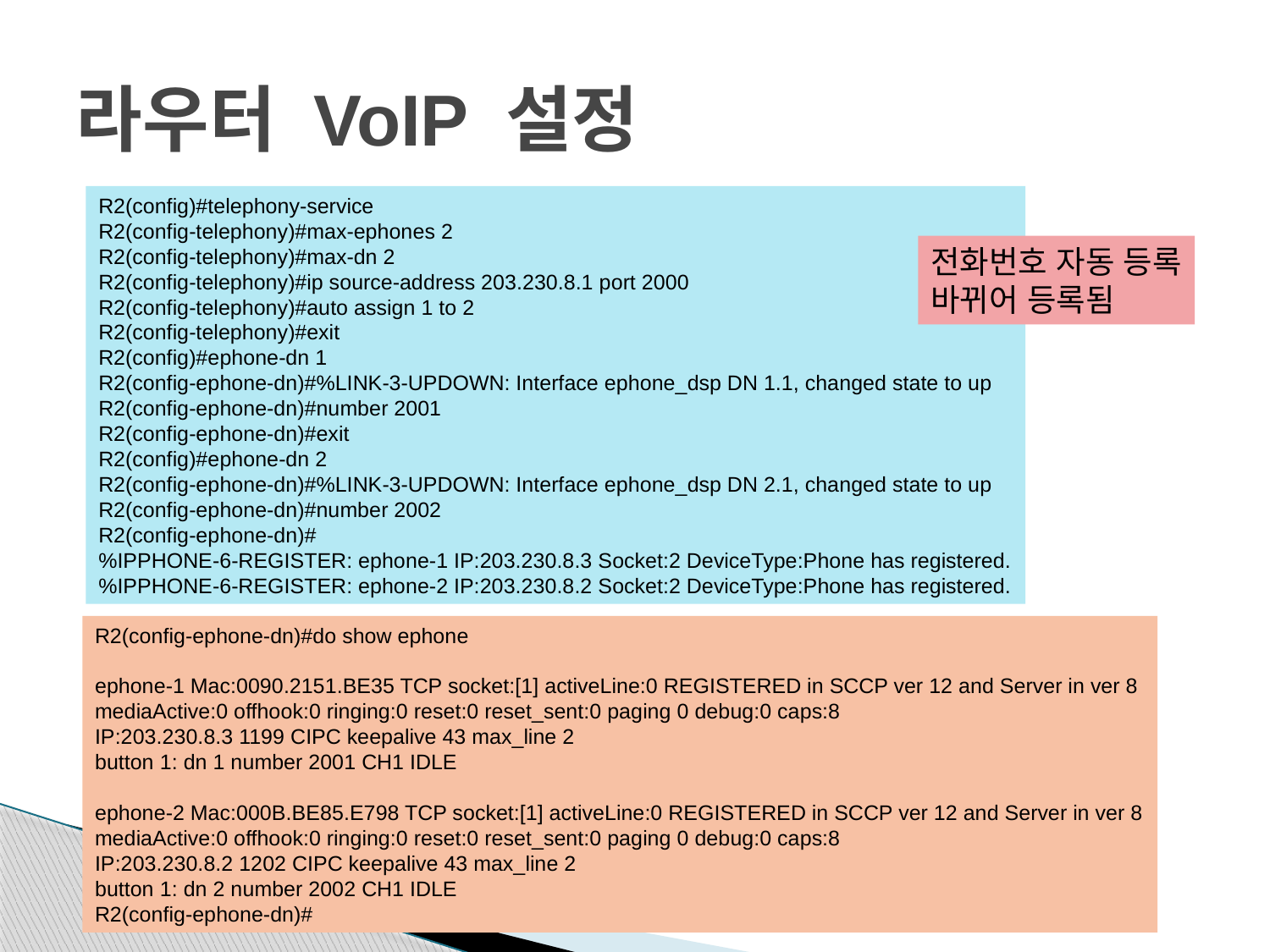

# 라우터 VoIP 설정
R2(config)#telephony-service
R2(config-telephony)#max-ephones 2
R2(config-telephony)#max-dn 2
R2(config-telephony)#ip source-address 203.230.8.1 port 2000
R2(config-telephony)#auto assign 1 to 2
R2(config-telephony)#exit
R2(config)#ephone-dn 1
R2(config-ephone-dn)#%LINK-3-UPDOWN: Interface ephone_dsp DN 1.1, changed state to up
R2(config-ephone-dn)#number 2001
R2(config-ephone-dn)#exit
R2(config)#ephone-dn 2
R2(config-ephone-dn)#%LINK-3-UPDOWN: Interface ephone_dsp DN 2.1, changed state to up
R2(config-ephone-dn)#number 2002
R2(config-ephone-dn)#
%IPPHONE-6-REGISTER: ephone-1 IP:203.230.8.3 Socket:2 DeviceType:Phone has registered.
%IPPHONE-6-REGISTER: ephone-2 IP:203.230.8.2 Socket:2 DeviceType:Phone has registered.
전화번호 자동 등록
바뀌어 등록됨
R2(config-ephone-dn)#do show ephone

ephone-1 Mac:0090.2151.BE35 TCP socket:[1] activeLine:0 REGISTERED in SCCP ver 12 and Server in ver 8
mediaActive:0 offhook:0 ringing:0 reset:0 reset_sent:0 paging 0 debug:0 caps:8
IP:203.230.8.3 1199 CIPC keepalive 43 max_line 2
button 1: dn 1 number 2001 CH1 IDLE

ephone-2 Mac:000B.BE85.E798 TCP socket:[1] activeLine:0 REGISTERED in SCCP ver 12 and Server in ver 8
mediaActive:0 offhook:0 ringing:0 reset:0 reset_sent:0 paging 0 debug:0 caps:8
IP:203.230.8.2 1202 CIPC keepalive 43 max_line 2
button 1: dn 2 number 2002 CH1 IDLE
R2(config-ephone-dn)#